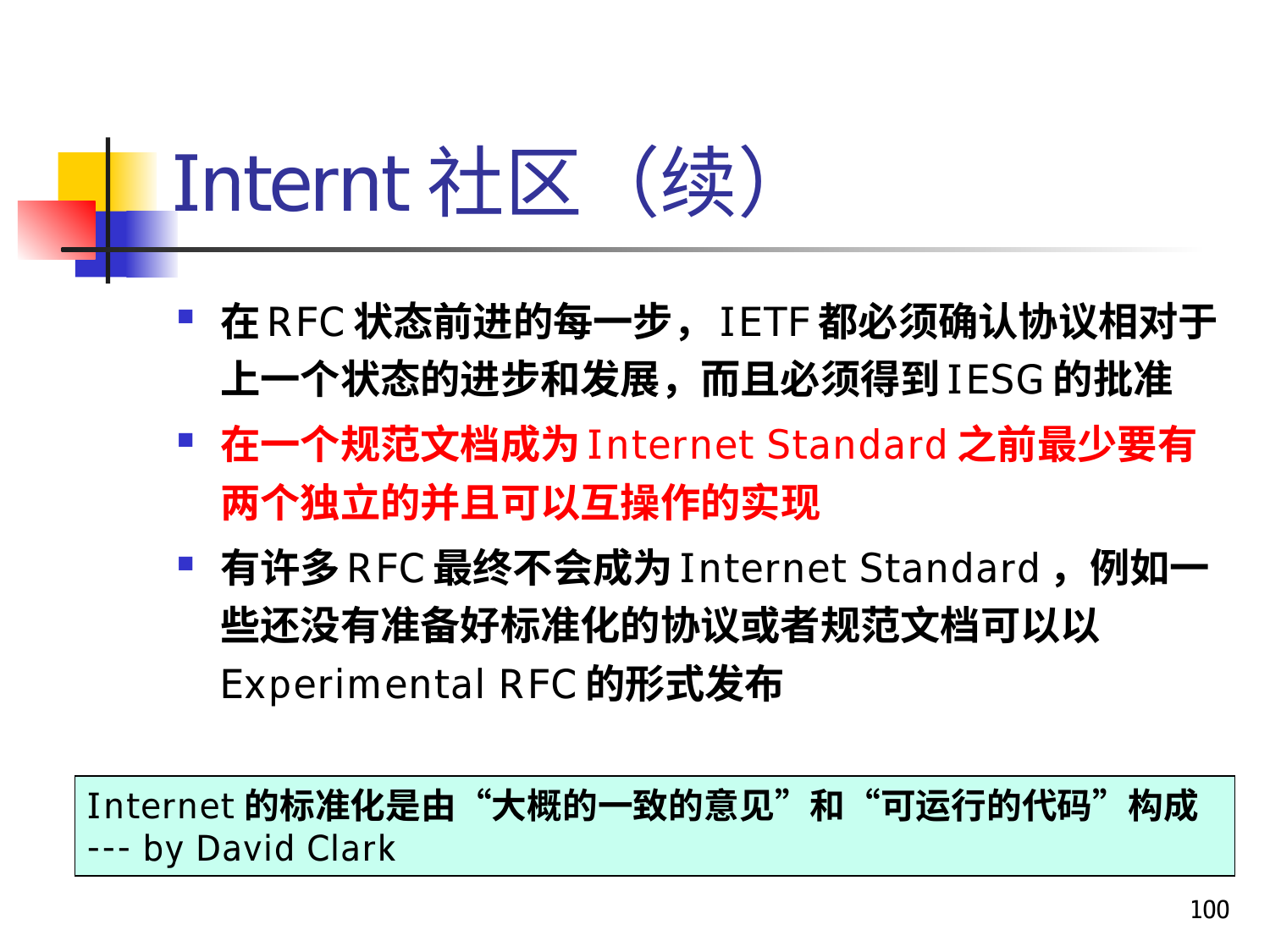

# Internt社区（续）
在RFC状态前进的每一步，IETF都必须确认协议相对于上一个状态的进步和发展，而且必须得到IESG的批准
在一个规范文档成为Internet Standard之前最少要有两个独立的并且可以互操作的实现
有许多RFC最终不会成为Internet Standard，例如一些还没有准备好标准化的协议或者规范文档可以以Experimental RFC的形式发布

Internet的标准化是由“大概的一致的意见”和“可运行的代码”构成
--- by David Clark
100